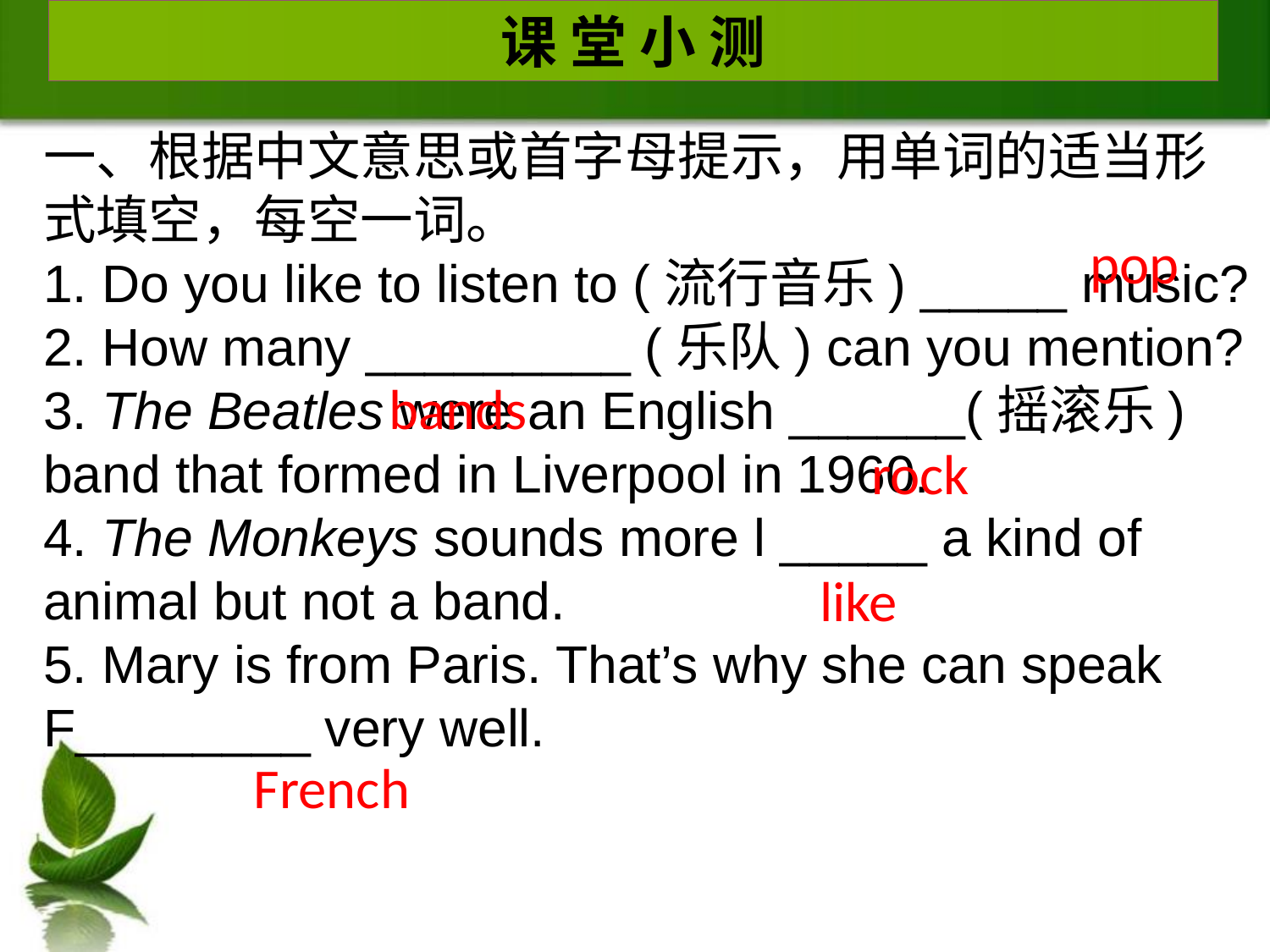

课 堂 小 测
一、根据中文意思或首字母提示，用单词的适当形式填空，每空一词。
1. Do you like to listen to (流行音乐) _____ music?
2. How many _________ (乐队) can you mention?
3. The Beatles were an English ______(摇滚乐) band that formed in Liverpool in 1960.
4. The Monkeys sounds more l _____ a kind of animal but not a band.
5. Mary is from Paris. That’s why she can speak F________ very well.
pop
bands
rock
like
French